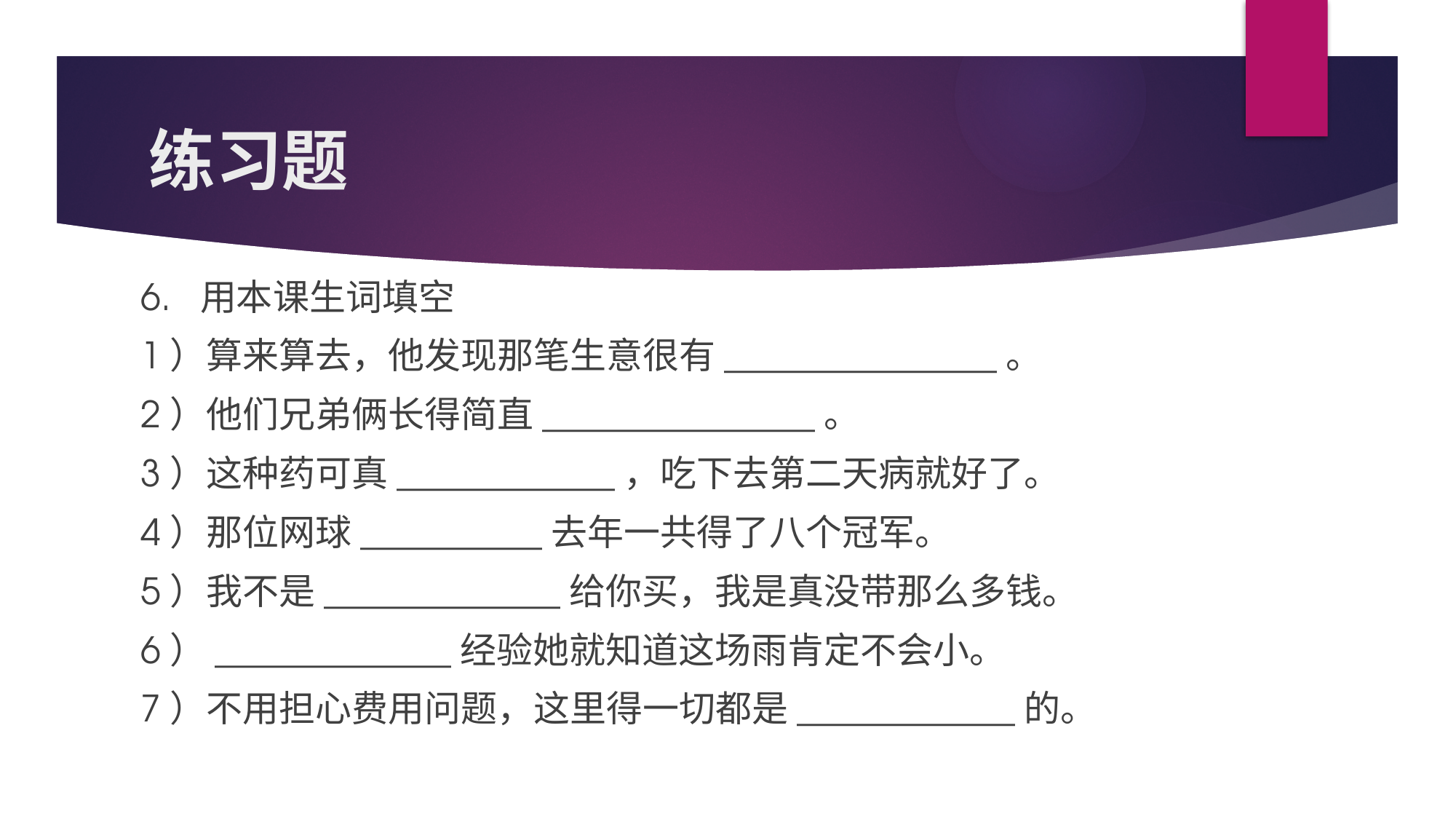

# 练习题
6.  用本课生词填空
1）算来算去，他发现那笔生意很有_______________。
2）他们兄弟俩长得简直_______________。
3）这种药可真____________，吃下去第二天病就好了。
4）那位网球__________去年一共得了八个冠军。
5）我不是_____________给你买，我是真没带那么多钱。
6）_____________经验她就知道这场雨肯定不会小。
7）不用担心费用问题，这里得一切都是____________的。